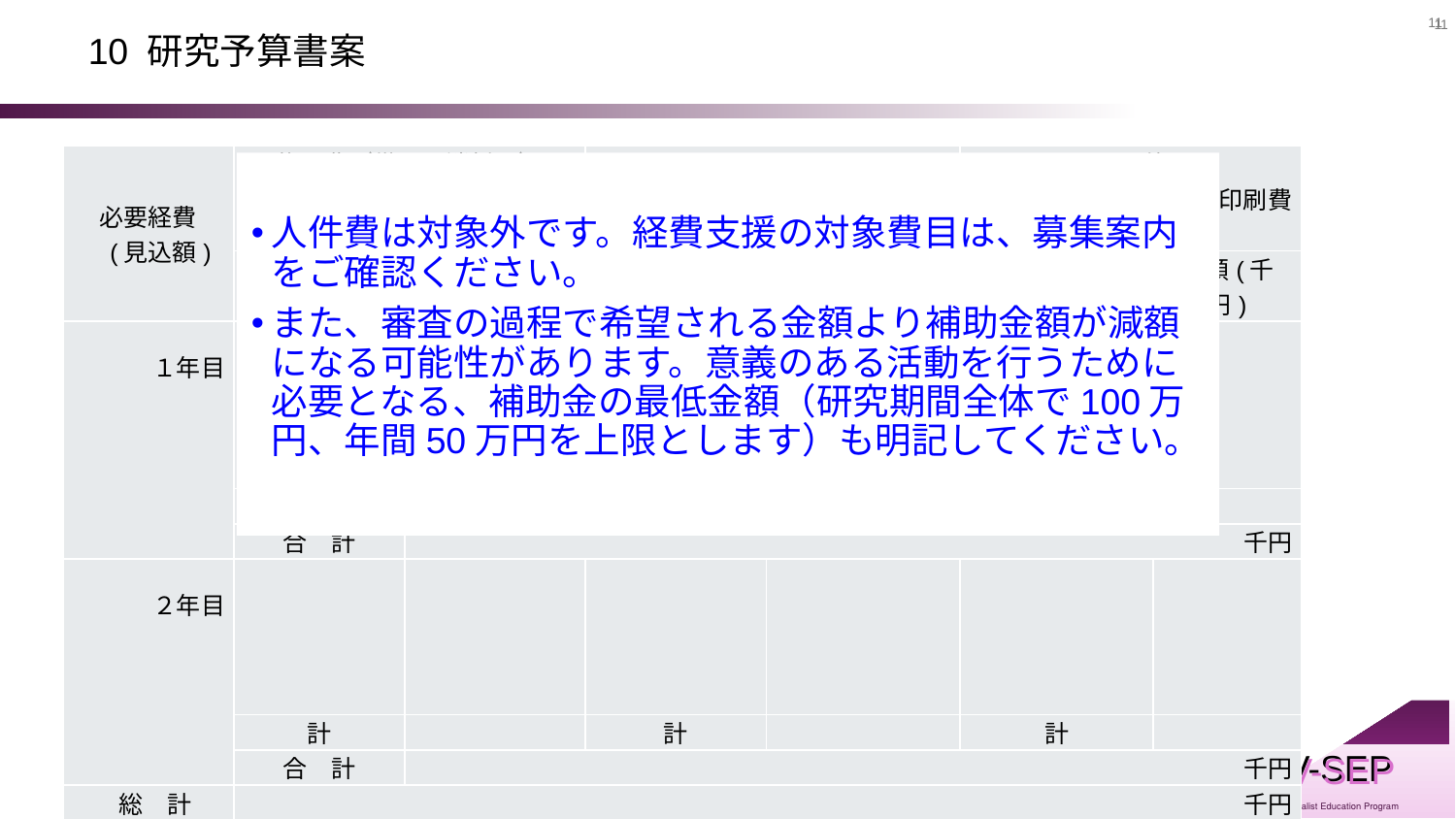

11
# 10 研究予算書案
| 必要経費 (見込額) | 物品費（備品、消耗品） （備品は事項の前に○印をつけてください。） |  | 旅　費(国内旅費、海外旅費) |  | その他 （役務費・会場借料・印刷費等・施設等利用費等） |  |
| --- | --- | --- | --- | --- | --- | --- |
|  | 事　　項 | 金額(千円) | 事　　項 | 金額(千円) | 事　　項 | 金額(千円) |
| １年目 |  |  |  |  |  |  |
|  | 計 |  | 計 |  | 計 |  |
|  | 合　計 | 千円 |  |  |  |  |
| ２年目 |  |  |  |  |  |  |
|  | 計 |  | 計 |  | 計 |  |
|  | 合　計 | 千円 |  |  |  |  |
| 総　計 | 千円 |  |  |  |  |  |

人件費は対象外です。経費支援の対象費目は、募集案内をご確認ください。
また、審査の過程で希望される金額より補助金額が減額になる可能性があります。意義のある活動を行うために必要となる、補助金の最低金額（研究期間全体で100万円、年間50万円を上限とします）も明記してください。